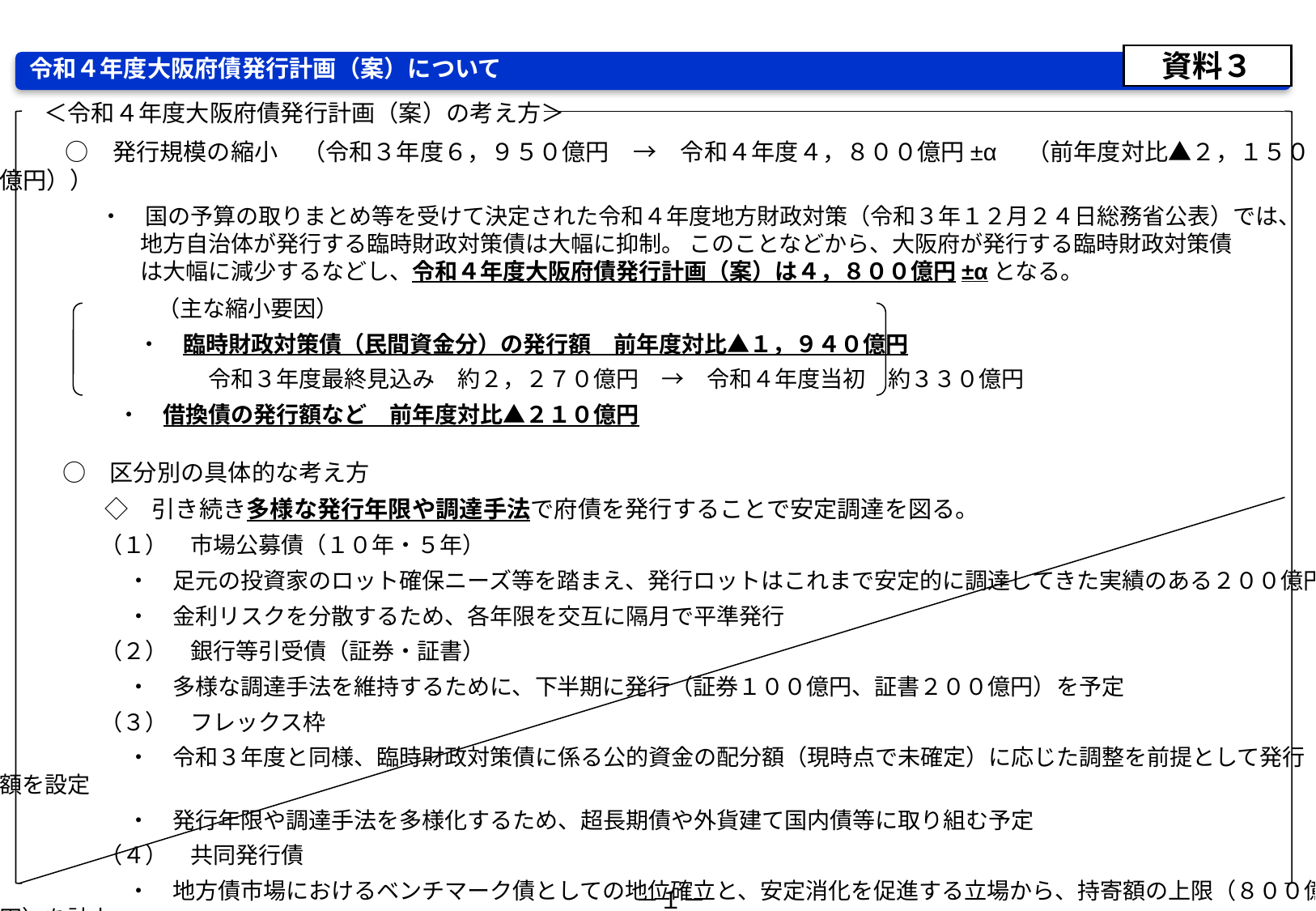

資料３
令和４年度大阪府債発行計画（案）について
　    ＜令和４年度大阪府債発行計画（案）の考え方＞

　　  ○　発行規模の縮小　（令和３年度６，９５０億円　→　令和４年度４，８００億円±α　（前年度対比▲２，１５０億円））

　　　　  ・　国の予算の取りまとめ等を受けて決定された令和４年度地方財政対策（令和３年１２月２４日総務省公表）では、
　　　　　　 地方自治体が発行する臨時財政対策債は大幅に抑制。 このことなどから、大阪府が発行する臨時財政対策債
　　　　　　 は大幅に減少するなどし、令和４年度大阪府債発行計画（案）は４，８００億円±αとなる。

　　　　　　　　　　　　　　　　　　（主な縮小要因）

　　　  　　   ・　臨時財政対策債（民間資金分）の発行額　前年度対比▲１，９４０億円

　　　　　　 　　　令和３年度最終見込み　約２，２７０億円　→　令和４年度当初　約３３０億円

　　　          ・　借換債の発行額など　前年度対比▲２１０億円

　　   ○　区分別の具体的な考え方

　　　　  ◇　引き続き多様な発行年限や調達手法で府債を発行することで安定調達を図る。

　　　  　（１）　市場公募債（１０年・５年）

　　　　  　 ・　足元の投資家のロット確保ニーズ等を踏まえ、発行ロットはこれまで安定的に調達してきた実績のある２００億円

　　　　   　・　金利リスクを分散するため、各年限を交互に隔月で平準発行

　　　  　（２）　銀行等引受債（証券・証書）

　　　  　　 ・　多様な調達手法を維持するために、下半期に発行（証券１００億円、証書２００億円）を予定

　　　  　（３）　フレックス枠

　　　　  　 ・　令和３年度と同様、臨時財政対策債に係る公的資金の配分額（現時点で未確定）に応じた調整を前提として発行額を設定

　　　　   　・　発行年限や調達手法を多様化するため、超長期債や外貨建て国内債等に取り組む予定

　　　  　（４）　共同発行債

　　　　　   ・　地方債市場におけるベンチマーク債としての地位確立と、安定消化を促進する立場から、持寄額の上限（８００億円）を計上

－１－